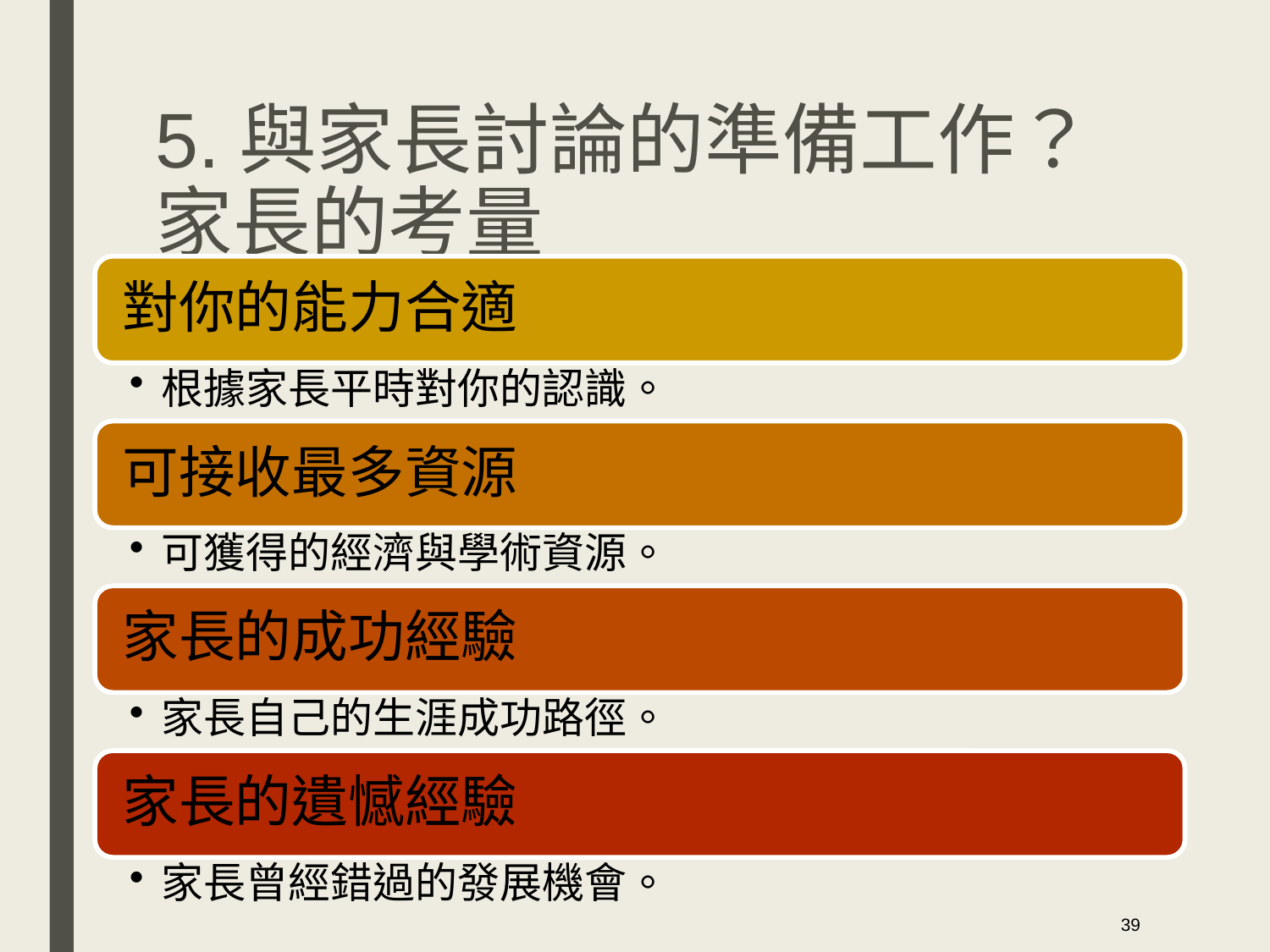

# 5.與家長討論的準備工作？ 家長的考量
對你的能力合適
根據家長平時對你的認識。
可接收最多資源
可獲得的經濟與學術資源。
家長的成功經驗
家長自己的生涯成功路徑。
家長的遺憾經驗
家長曾經錯過的發展機會。
39